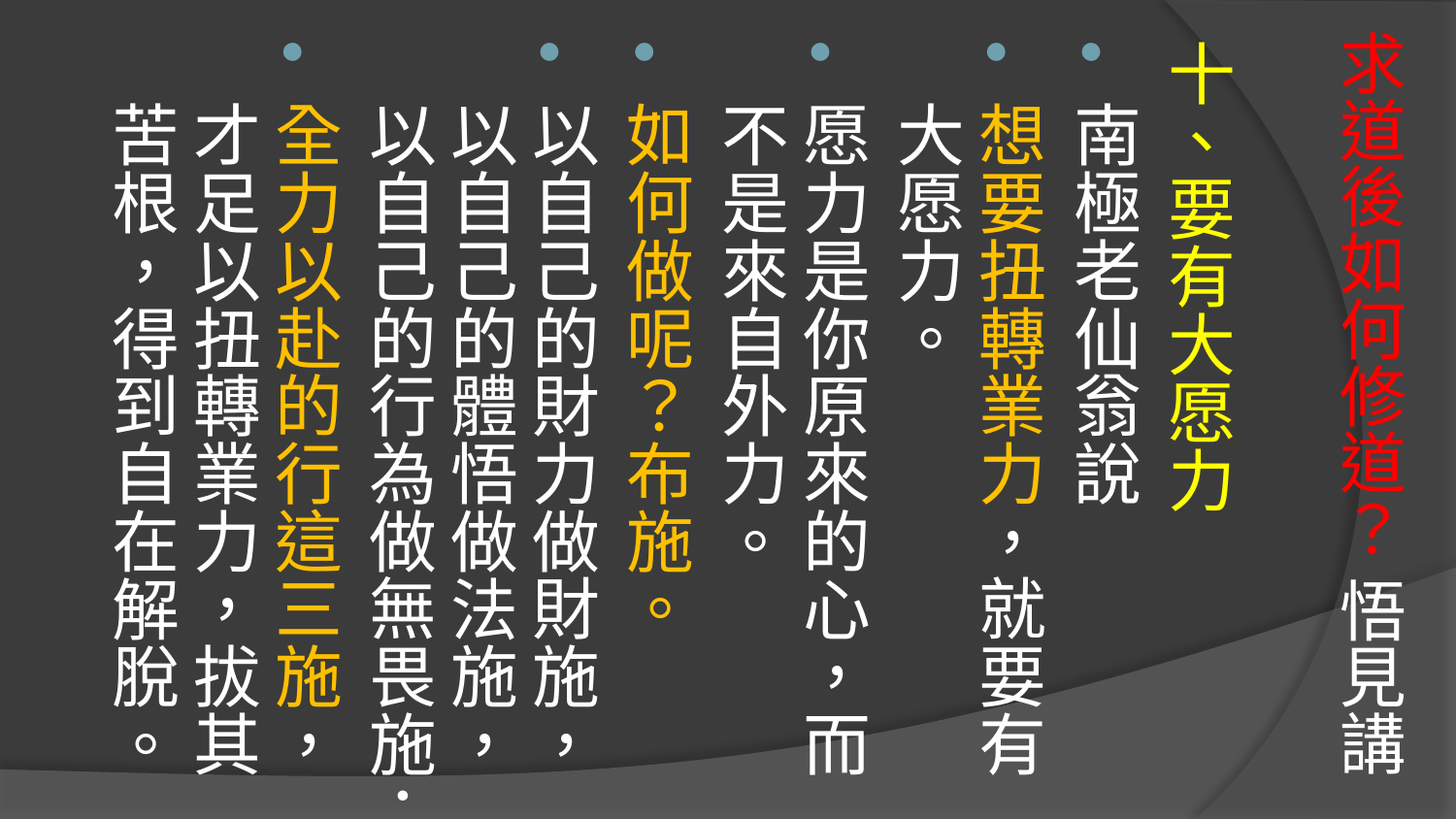

十、要有大愿力
南極老仙翁說
想要扭轉業力，就要有大愿力。
愿力是你原來的心，而不是來自外力。
如何做呢？布施。
以自己的財力做財施，以自己的體悟做法施，
以自己的行為做無畏施；
全力以赴的行這三施，
才足以扭轉業力，拔其苦根，得到自在解脫。

# 求道後如何修道？ 悟見講